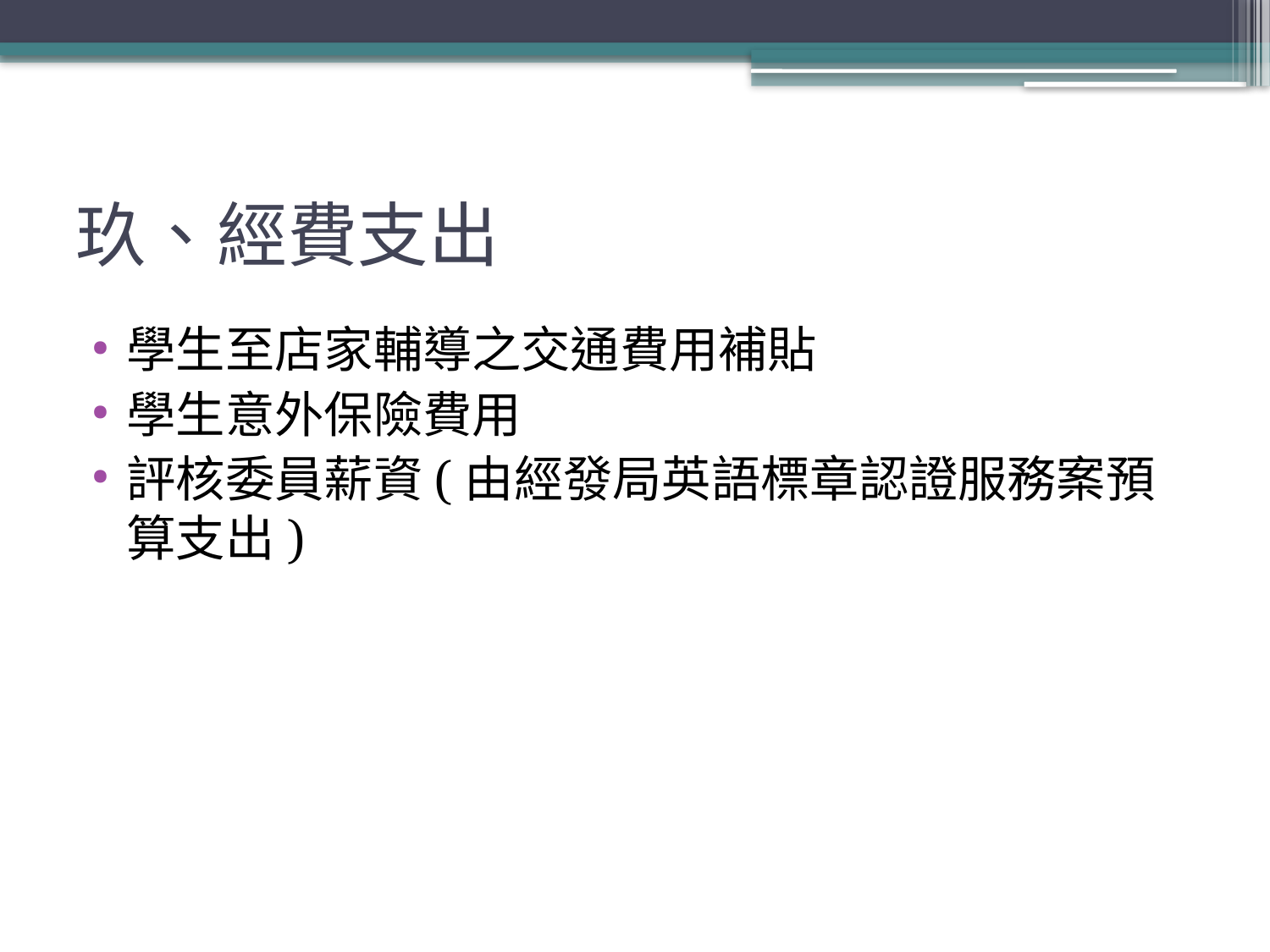

# 玖、經費支出
學生至店家輔導之交通費用補貼
學生意外保險費用
評核委員薪資(由經發局英語標章認證服務案預算支出)